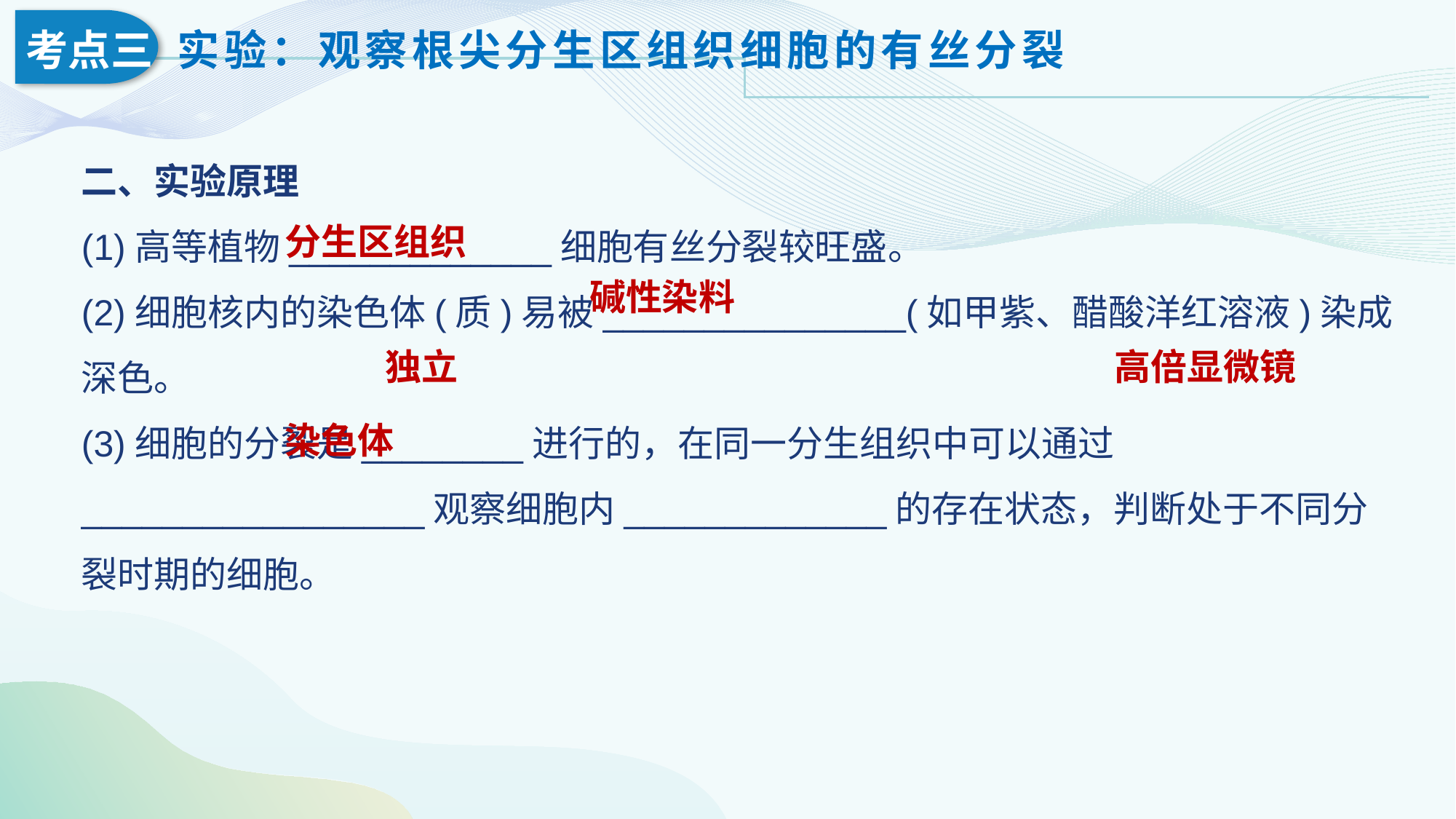

二、实验原理
(1)高等植物_____________细胞有丝分裂较旺盛。
(2)细胞核内的染色体(质)易被_______________(如甲紫、醋酸洋红溶液)染成深色。
(3)细胞的分裂是________进行的，在同一分生组织中可以通过_________________观察细胞内_____________的存在状态，判断处于不同分裂时期的细胞。
分生区组织
碱性染料
独立
高倍显微镜
染色体